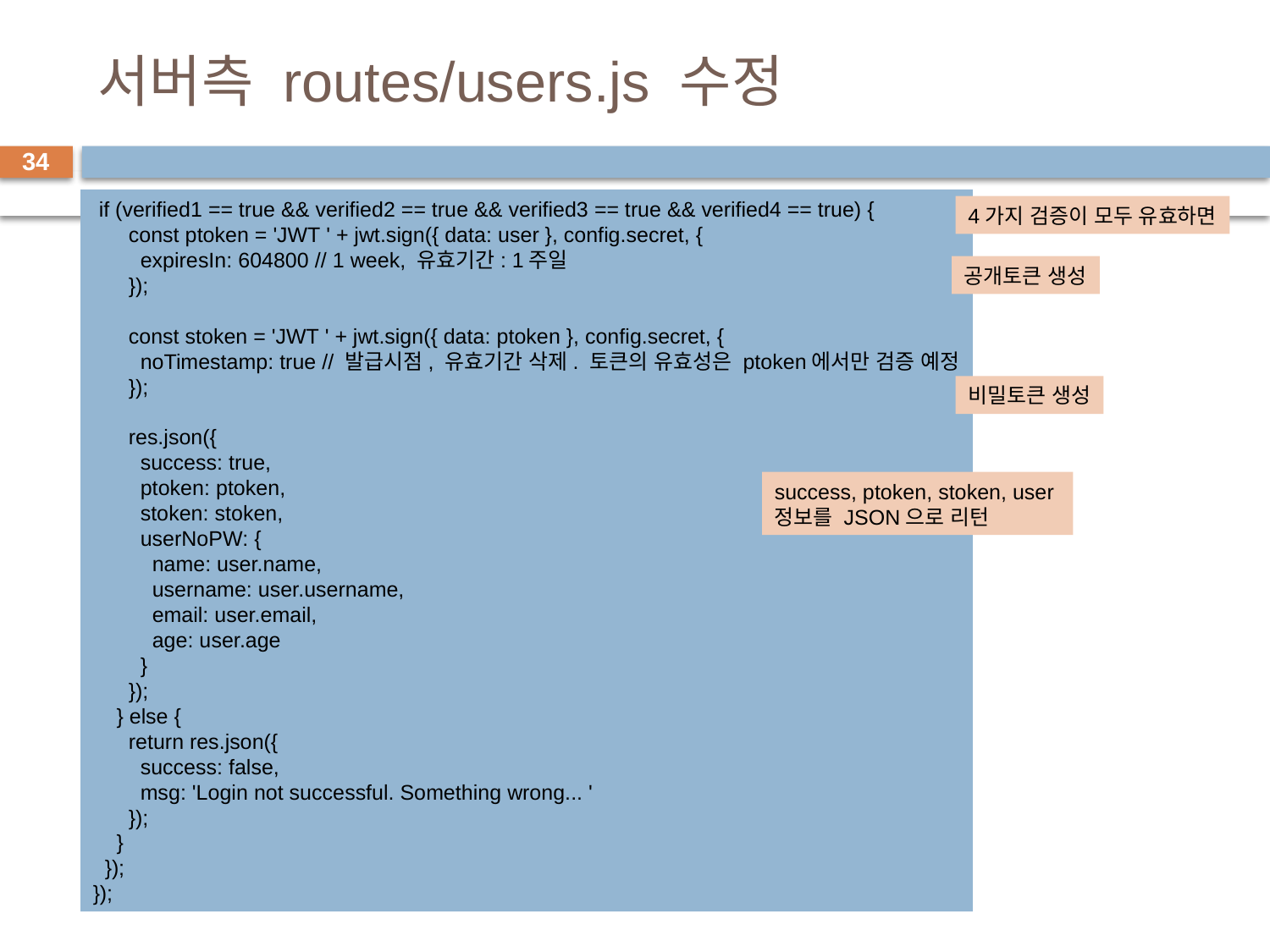

# 서버측 routes/users.js 수정
34
 if (verified1 == true && verified2 == true && verified3 == true && verified4 == true) {
      const ptoken = 'JWT ' + jwt.sign({ data: user }, config.secret, {
        expiresIn: 604800 // 1 week, 유효기간: 1주일
      });
      const stoken = 'JWT ' + jwt.sign({ data: ptoken }, config.secret, {
        noTimestamp: true // 발급시점, 유효기간 삭제. 토큰의 유효성은 ptoken에서만 검증 예정
      });
      res.json({
        success: true,
        ptoken: ptoken,
        stoken: stoken,
        userNoPW: {
          name: user.name,
          username: user.username,
          email: user.email,
          age: user.age
        }
      });
    } else {
      return res.json({
        success: false,
        msg: 'Login not successful. Something wrong... '
      });
    }
  });
});
4가지 검증이 모두 유효하면
공개토큰 생성
비밀토큰 생성
success, ptoken, stoken, user
정보를 JSON으로 리턴